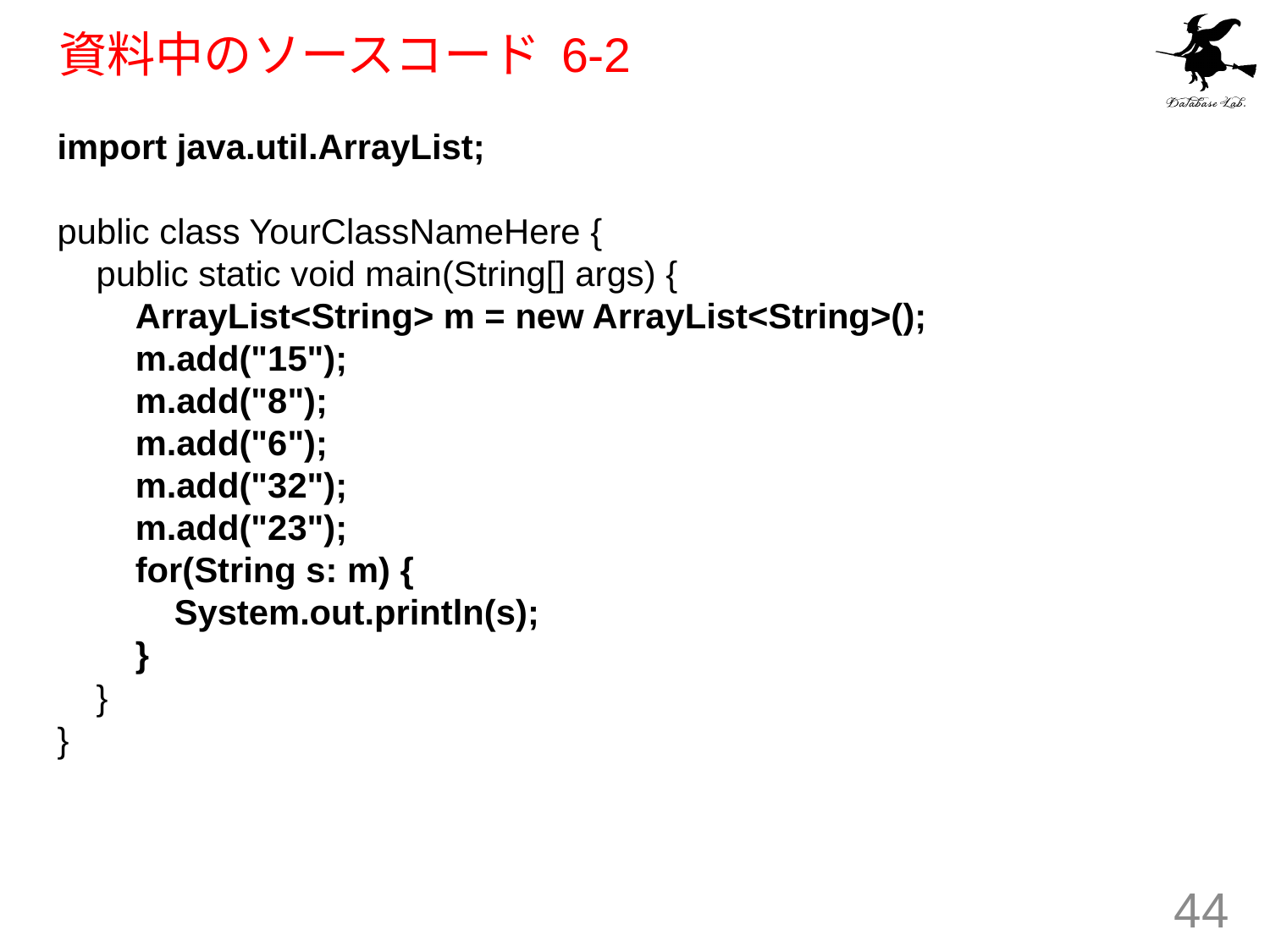

# 資料中のソースコード 6-2
import java.util.ArrayList;

public class YourClassNameHere {
    public static void main(String[] args) {
        ArrayList<String> m = new ArrayList<String>();
        m.add("15");
        m.add("8");
        m.add("6");
        m.add("32");
        m.add("23");
        for(String s: m) {
            System.out.println(s);
        }
    }
}
44